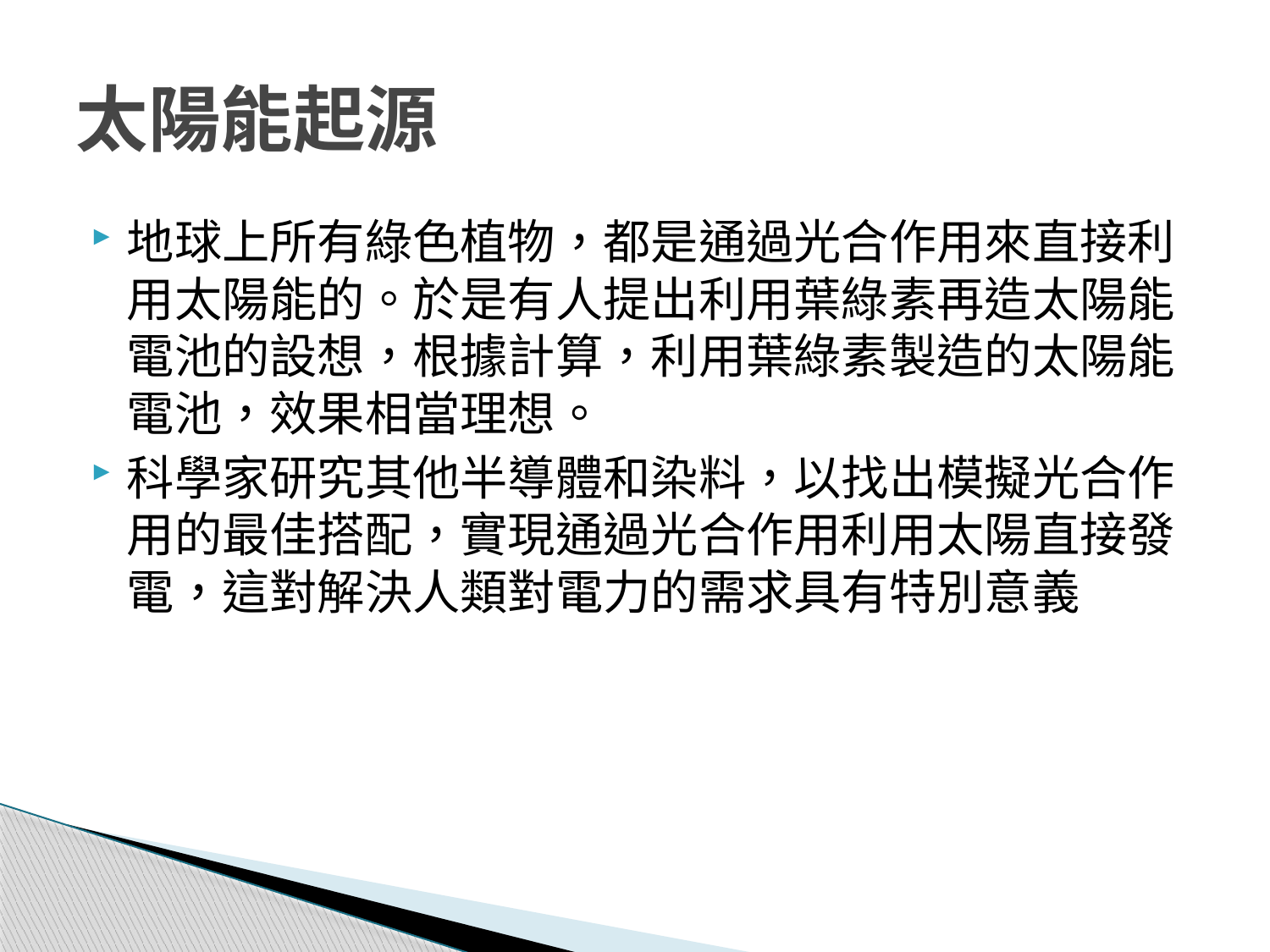

# 太陽能起源
地球上所有綠色植物，都是通過光合作用來直接利用太陽能的。於是有人提出利用葉綠素再造太陽能電池的設想，根據計算，利用葉綠素製造的太陽能電池，效果相當理想。
科學家研究其他半導體和染料，以找出模擬光合作用的最佳搭配，實現通過光合作用利用太陽直接發電，這對解決人類對電力的需求具有特別意義